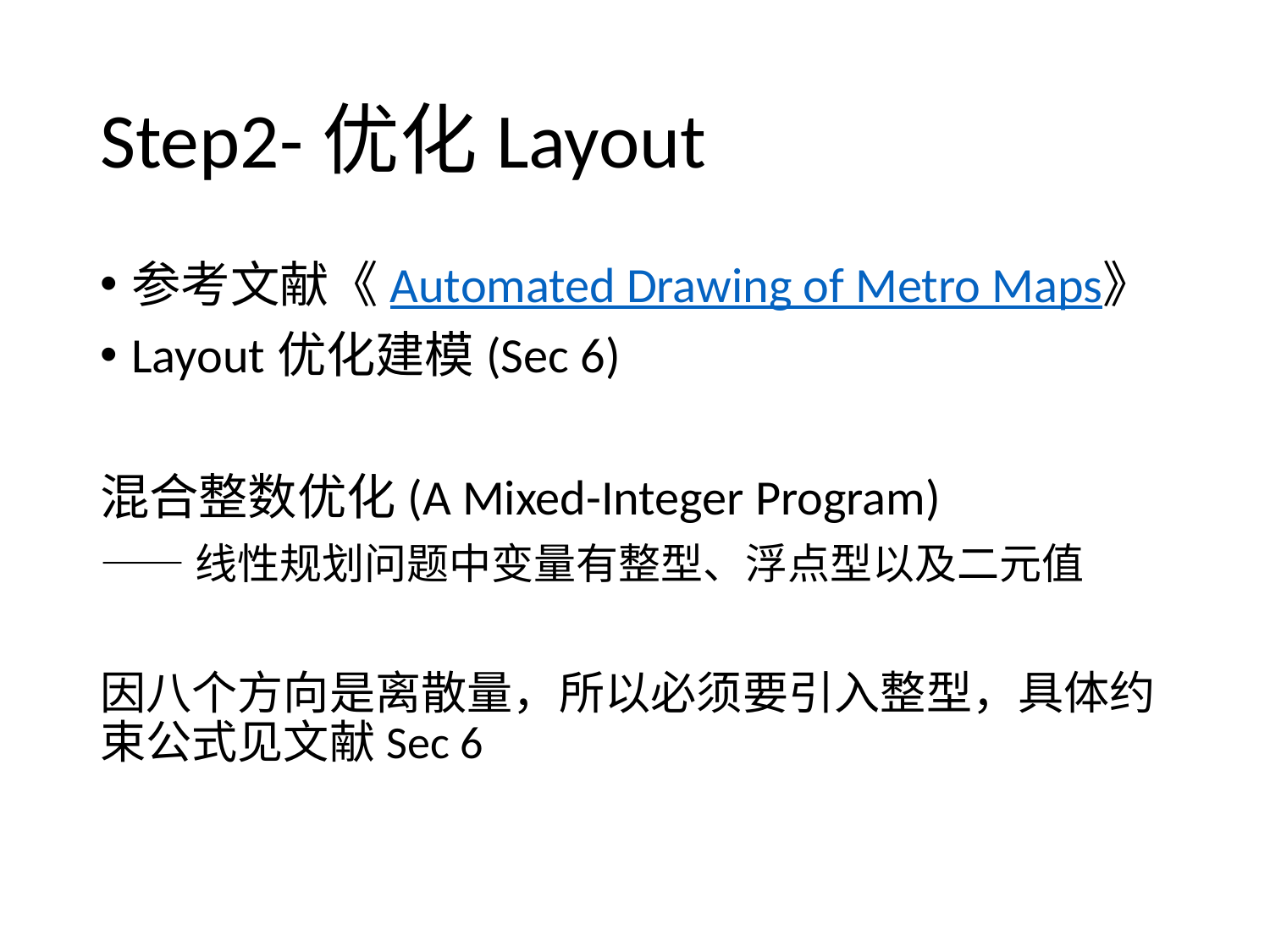

# Step2-优化Layout
参考文献《Automated Drawing of Metro Maps》
Layout优化建模(Sec 6)

混合整数优化(A Mixed-Integer Program)
——线性规划问题中变量有整型、浮点型以及二元值

因八个方向是离散量，所以必须要引入整型，具体约束公式见文献Sec 6